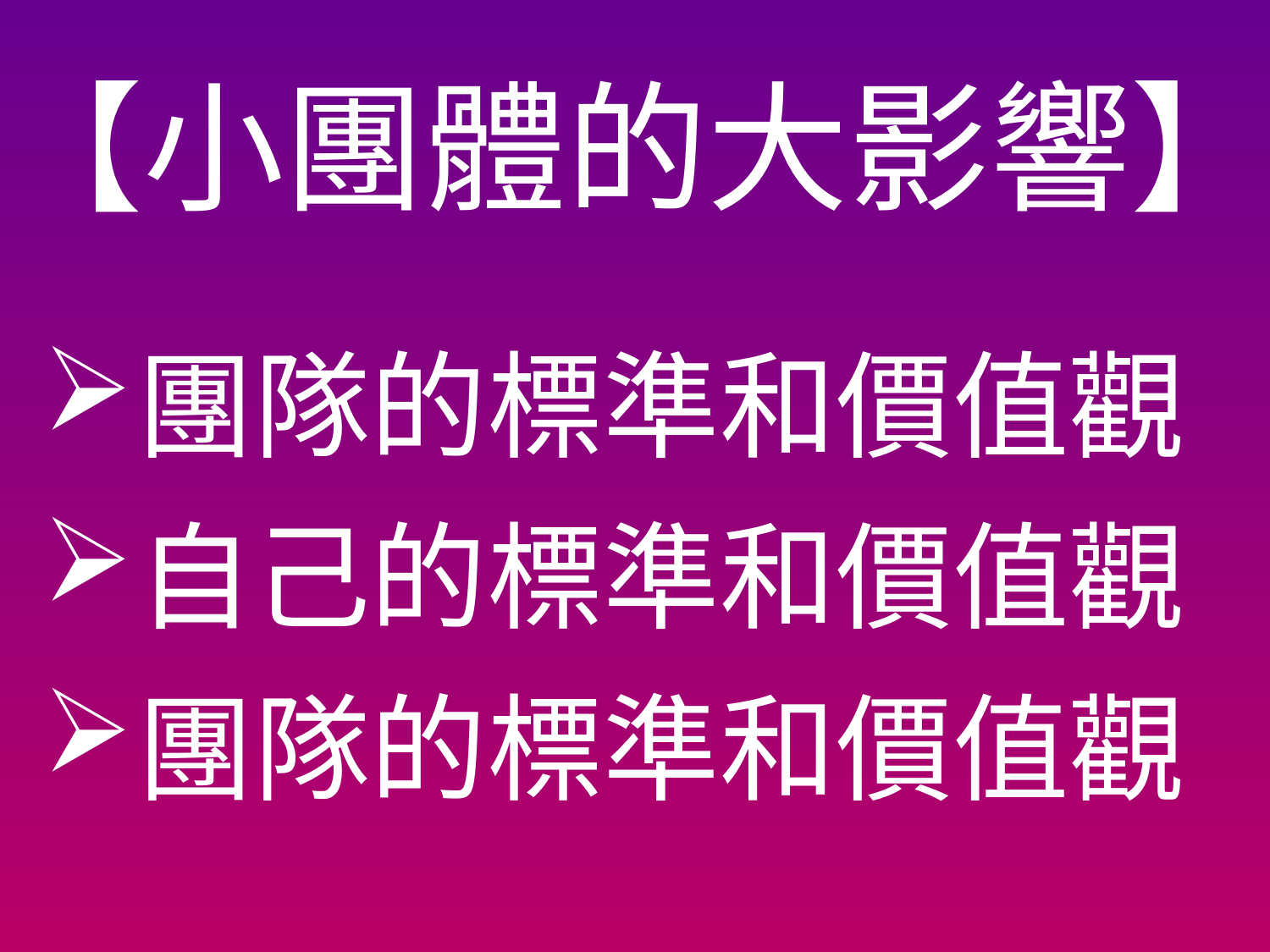

# 【小團體的大影響】
團隊的標準和價值觀
自己的標準和價值觀
團隊的標準和價值觀